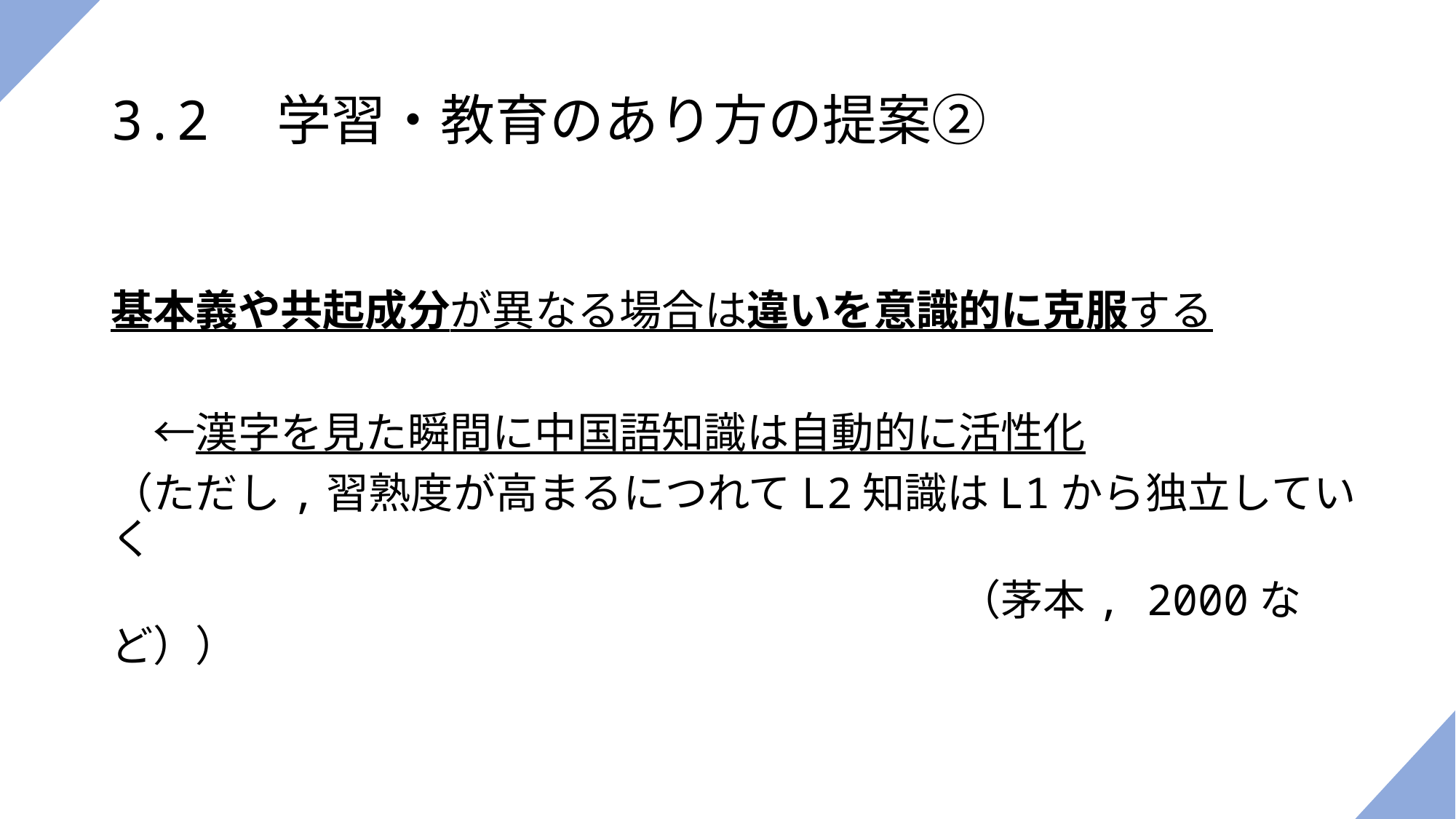

# 3.2　学習・教育のあり方の提案②

基本義や共起成分が異なる場合は違いを意識的に克服する

　←漢字を見た瞬間に中国語知識は自動的に活性化
（ただし,習熟度が高まるにつれてL2知識はL1から独立していく
　　　　　　　　　　　　　　　　　　　　（茅本, 2000など））